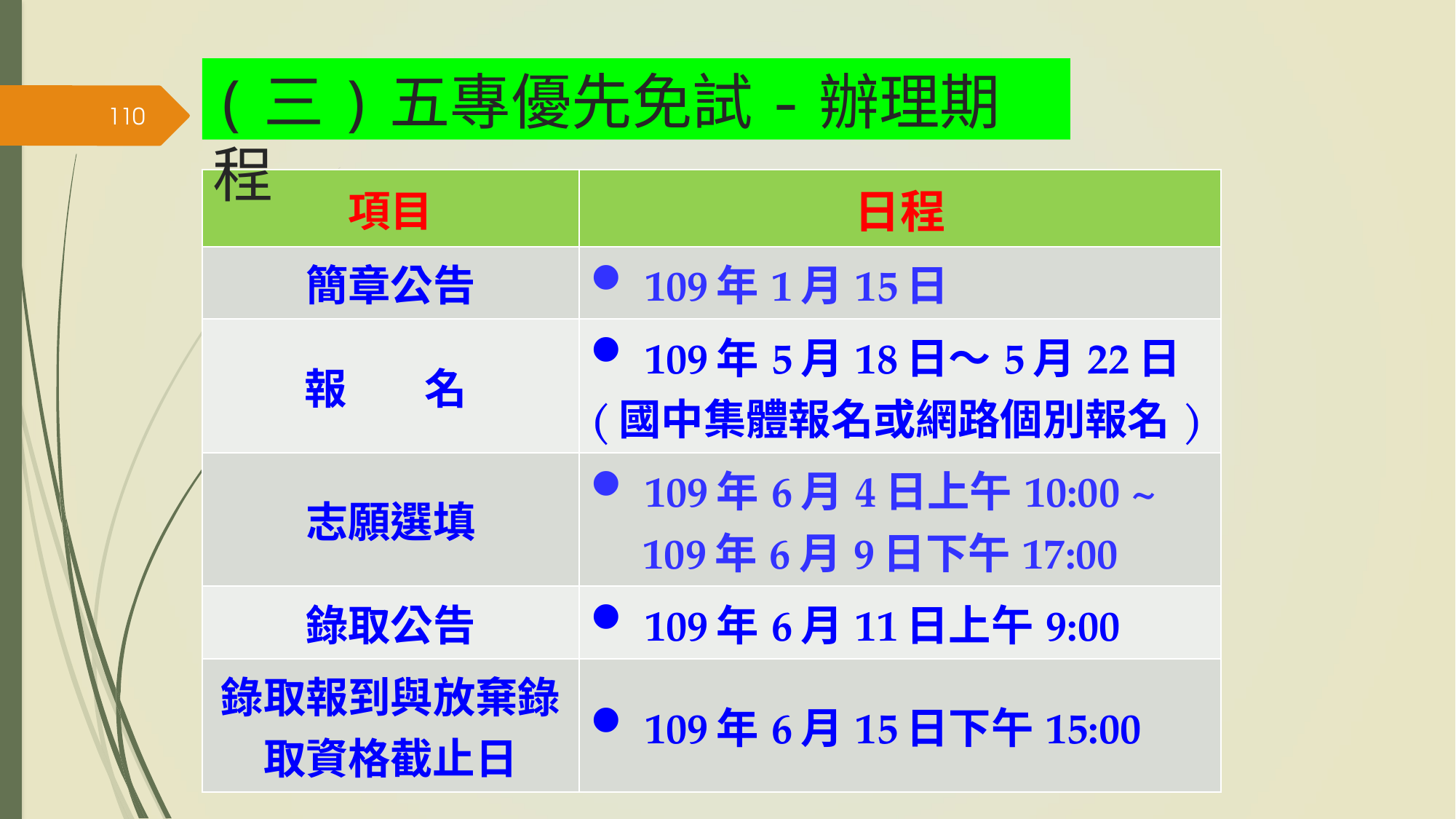

(三)五專優先免試-辦理期程
110
| 項目 | 日程 |
| --- | --- |
| 簡章公告 | 109年1月15日 |
| 報 名 | 109年5月18日～5月22日 (國中集體報名或網路個別報名) |
| 志願選填 | 109年6月4日上午10:00 ~ 109年6月9日下午17:00 |
| 錄取公告 | 109年6月11日上午9:00 |
| 錄取報到與放棄錄取資格截止日 | 109年6月15日下午15:00 |